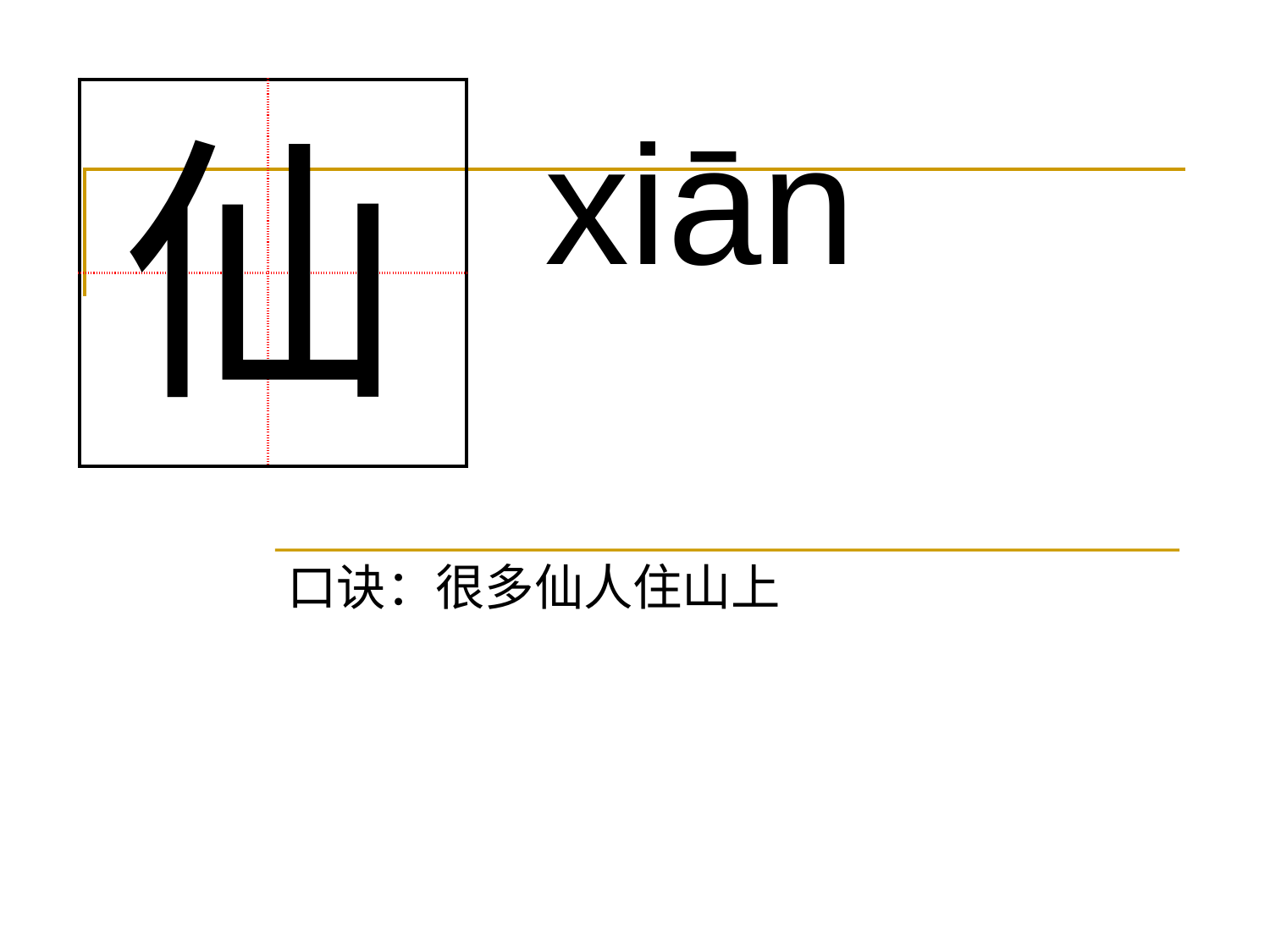

|  |  |
| --- | --- |
|  |  |
xiān
仙
#
口诀：很多仙人住山上